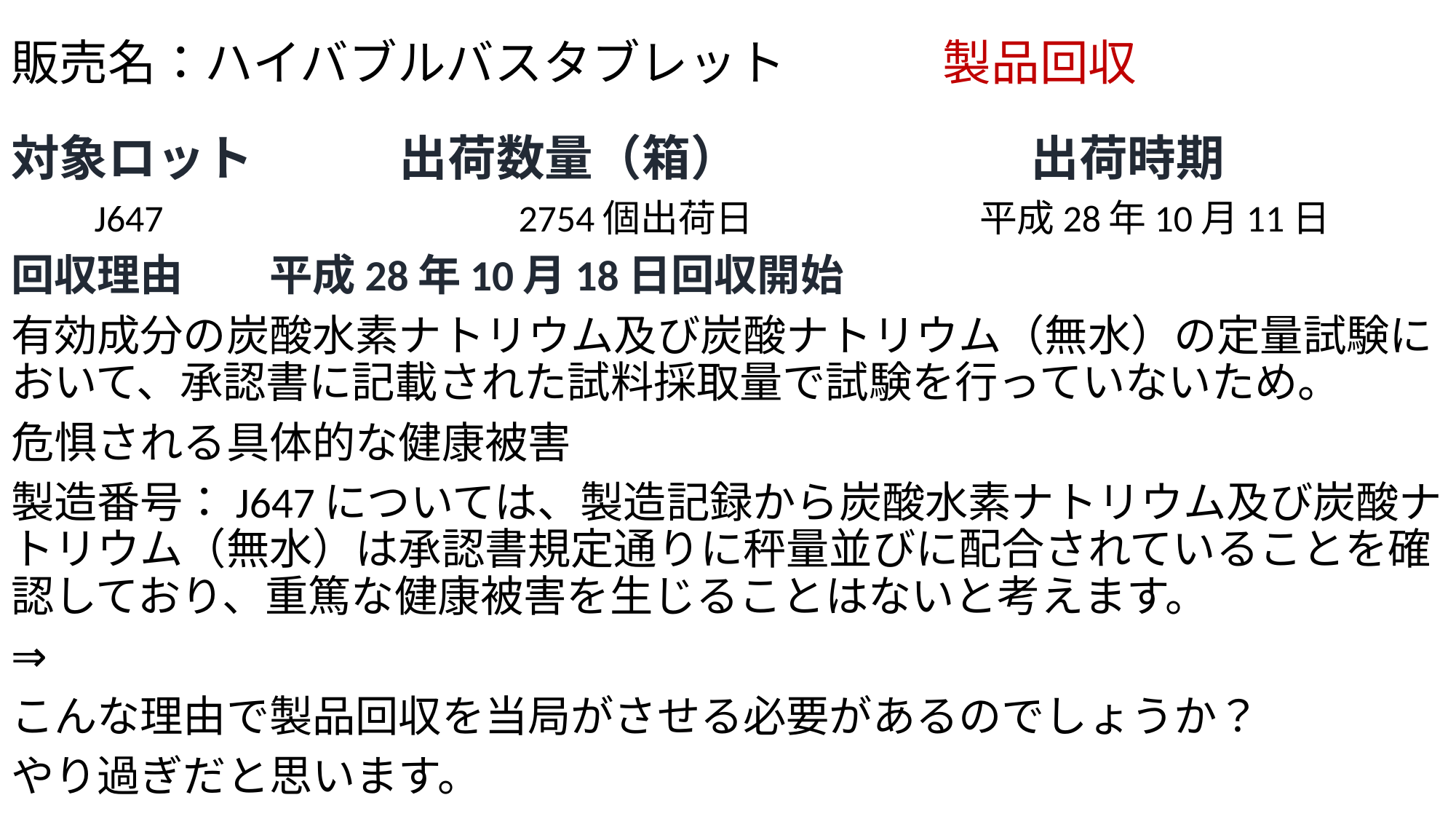

# 販売名：ハイバブルバスタブレット 　　　製品回収
対象ロット　　　出荷数量（箱）　　　　　　出荷時期
　　J647　　　　　　　　　2754個出荷日　　　　　　平成28年10月11日
回収理由　　平成28年10月18日回収開始
有効成分の炭酸水素ナトリウム及び炭酸ナトリウム（無水）の定量試験において、承認書に記載された試料採取量で試験を行っていないため。
危惧される具体的な健康被害
製造番号：J647については、製造記録から炭酸水素ナトリウム及び炭酸ナトリウム（無水）は承認書規定通りに秤量並びに配合されていることを確認しており、重篤な健康被害を生じることはないと考えます。
⇒
こんな理由で製品回収を当局がさせる必要があるのでしょうか？
やり過ぎだと思います。